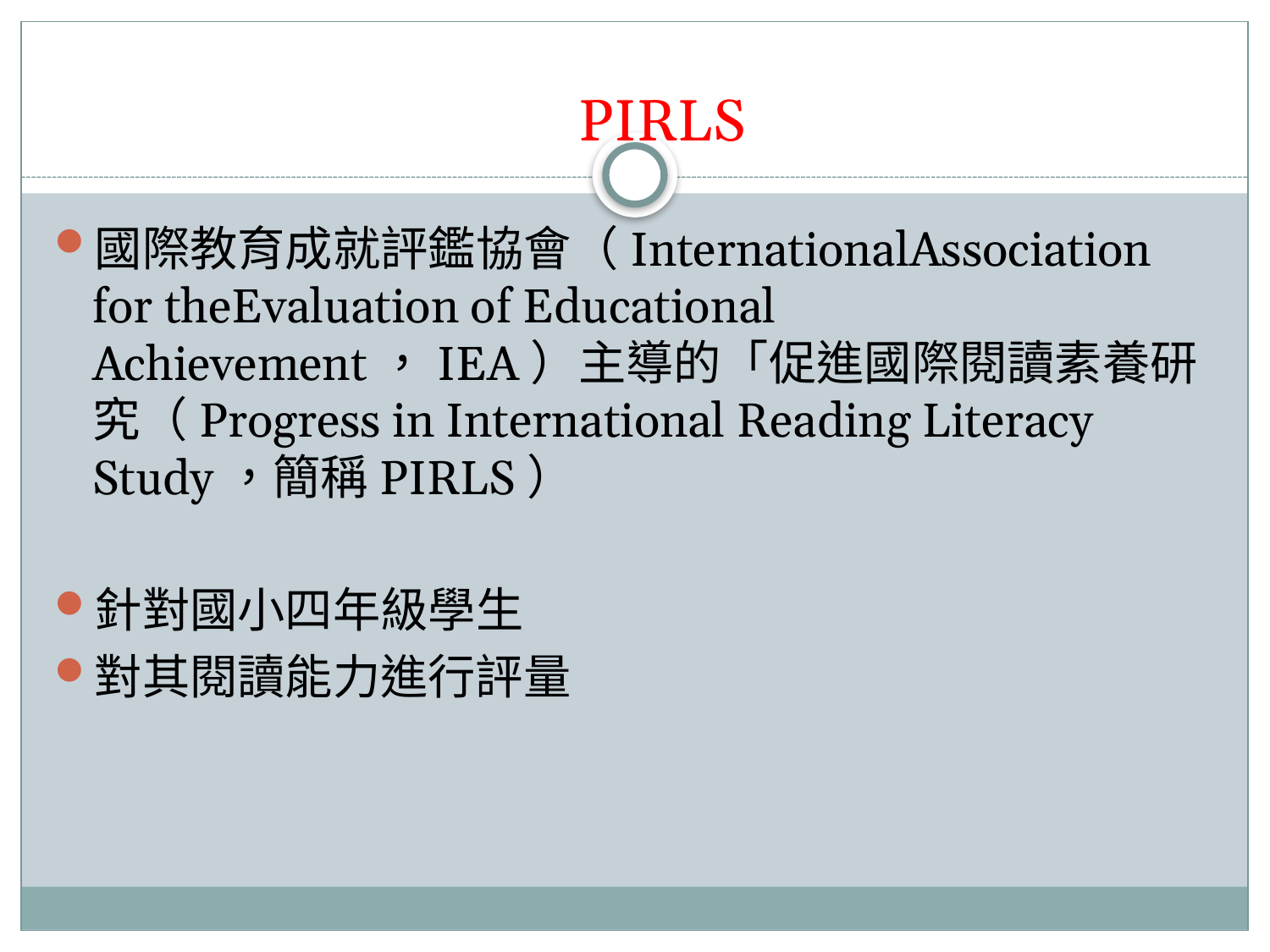

# PIRLS
國際教育成就評鑑協會（InternationalAssociation for theEvaluation of Educational Achievement，IEA）主導的「促進國際閱讀素養研究（Progress in International Reading Literacy Study，簡稱PIRLS）

針對國小四年級學生
對其閱讀能力進行評量